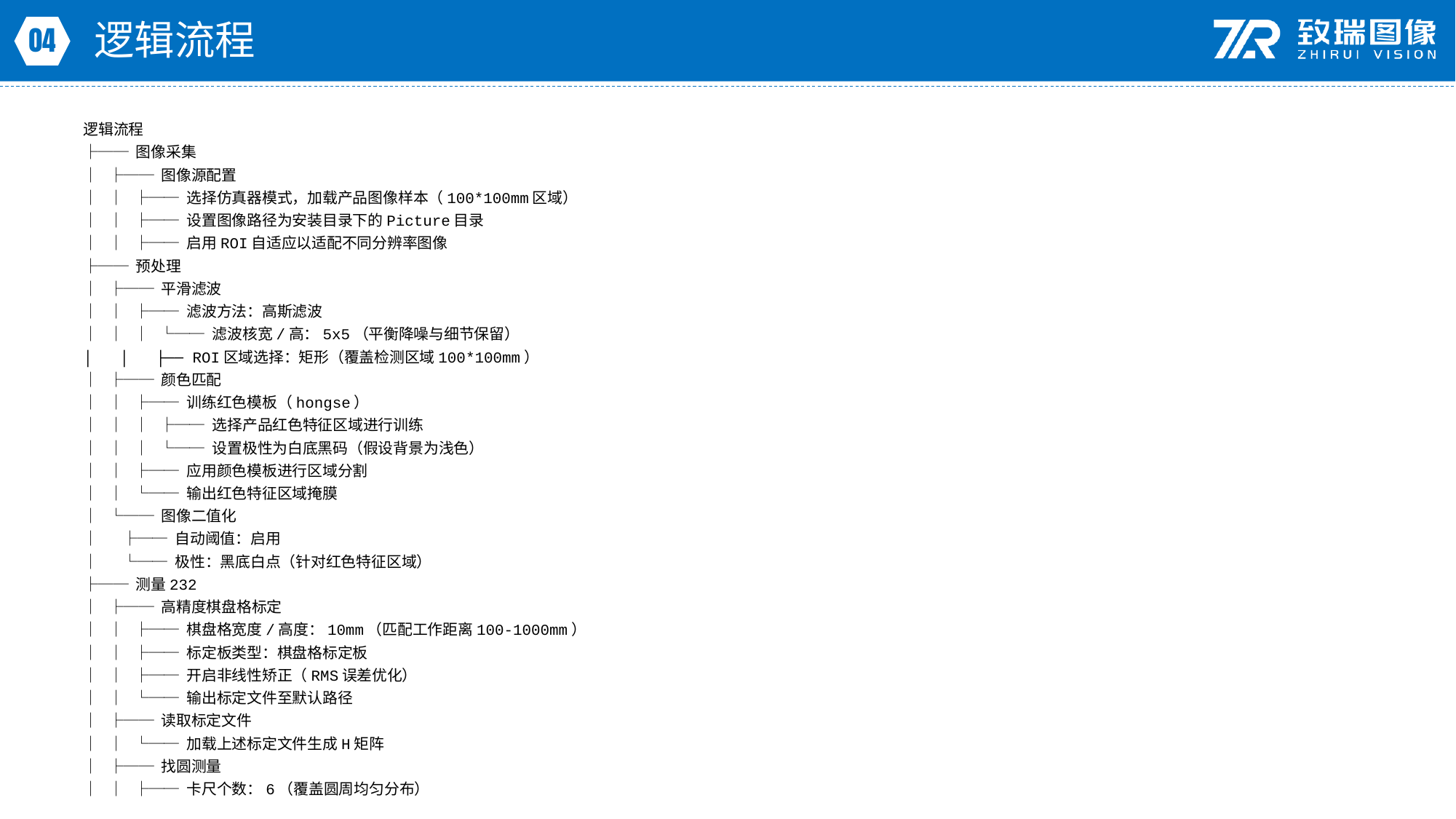

逻辑流程
04

逻辑流程
├── 图像采集
│   ├── 图像源配置
│   │   ├── 选择仿真器模式，加载产品图像样本（100*100mm区域）
│   │   ├── 设置图像路径为安装目录下的Picture目录
│   │   ├── 启用ROI自适应以适配不同分辨率图像
├── 预处理
│   ├── 平滑滤波
│   │   ├── 滤波方法：高斯滤波
│   │   │   └── 滤波核宽/高：5x5（平衡降噪与细节保留）
│   │   ├── ROI区域选择：矩形（覆盖检测区域100*100mm）
│   ├── 颜色匹配
│   │   ├── 训练红色模板（hongse）
│   │   │   ├── 选择产品红色特征区域进行训练
│   │   │   └── 设置极性为白底黑码（假设背景为浅色）
│   │   ├── 应用颜色模板进行区域分割
│   │   └── 输出红色特征区域掩膜
│   └── 图像二值化
│       ├── 自动阈值：启用
│       └── 极性：黑底白点（针对红色特征区域）
├── 测量232
│   ├── 高精度棋盘格标定
│   │   ├── 棋盘格宽度/高度：10mm（匹配工作距离100-1000mm）
│   │   ├── 标定板类型：棋盘格标定板
│   │   ├── 开启非线性矫正（RMS误差优化）
│   │   └── 输出标定文件至默认路径
│   ├── 读取标定文件
│   │   └── 加载上述标定文件生成H矩阵
│   ├── 找圆测量
│   │   ├── 卡尺个数：6（覆盖圆周均匀分布）